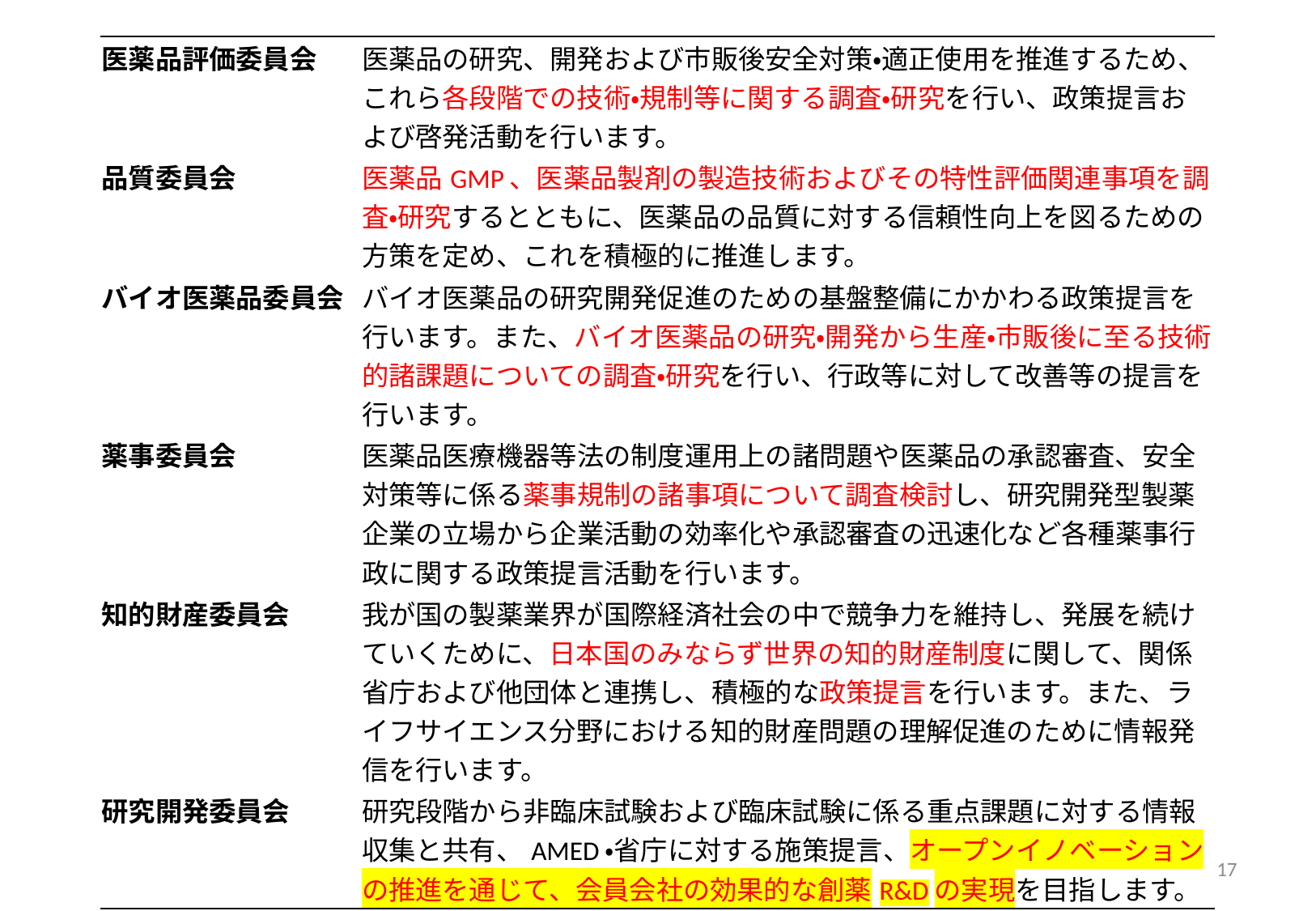

| 医薬品評価委員会 | 医薬品の研究、開発および市販後安全対策・適正使用を推進するため、これら各段階での技術・規制等に関する調査・研究を行い、政策提言および啓発活動を行います。 |
| --- | --- |
| 品質委員会 | 医薬品GMP、医薬品製剤の製造技術およびその特性評価関連事項を調査・研究するとともに、医薬品の品質に対する信頼性向上を図るための方策を定め、これを積極的に推進します。 |
| バイオ医薬品委員会 | バイオ医薬品の研究開発促進のための基盤整備にかかわる政策提言を行います。また、バイオ医薬品の研究・開発から生産・市販後に至る技術的諸課題についての調査・研究を行い、行政等に対して改善等の提言を行います。 |
| 薬事委員会 | 医薬品医療機器等法の制度運用上の諸問題や医薬品の承認審査、安全対策等に係る薬事規制の諸事項について調査検討し、研究開発型製薬企業の立場から企業活動の効率化や承認審査の迅速化など各種薬事行政に関する政策提言活動を行います。 |
| 知的財産委員会 | 我が国の製薬業界が国際経済社会の中で競争力を維持し、発展を続けていくために、日本国のみならず世界の知的財産制度に関して、関係省庁および他団体と連携し、積極的な政策提言を行います。また、ライフサイエンス分野における知的財産問題の理解促進のために情報発信を行います。 |
| 研究開発委員会 | 研究段階から非臨床試験および臨床試験に係る重点課題に対する情報収集と共有、AMED・省庁に対する施策提言、オープンイノベーションの推進を通じて、会員会社の効果的な創薬R&Dの実現を目指します。 |
17